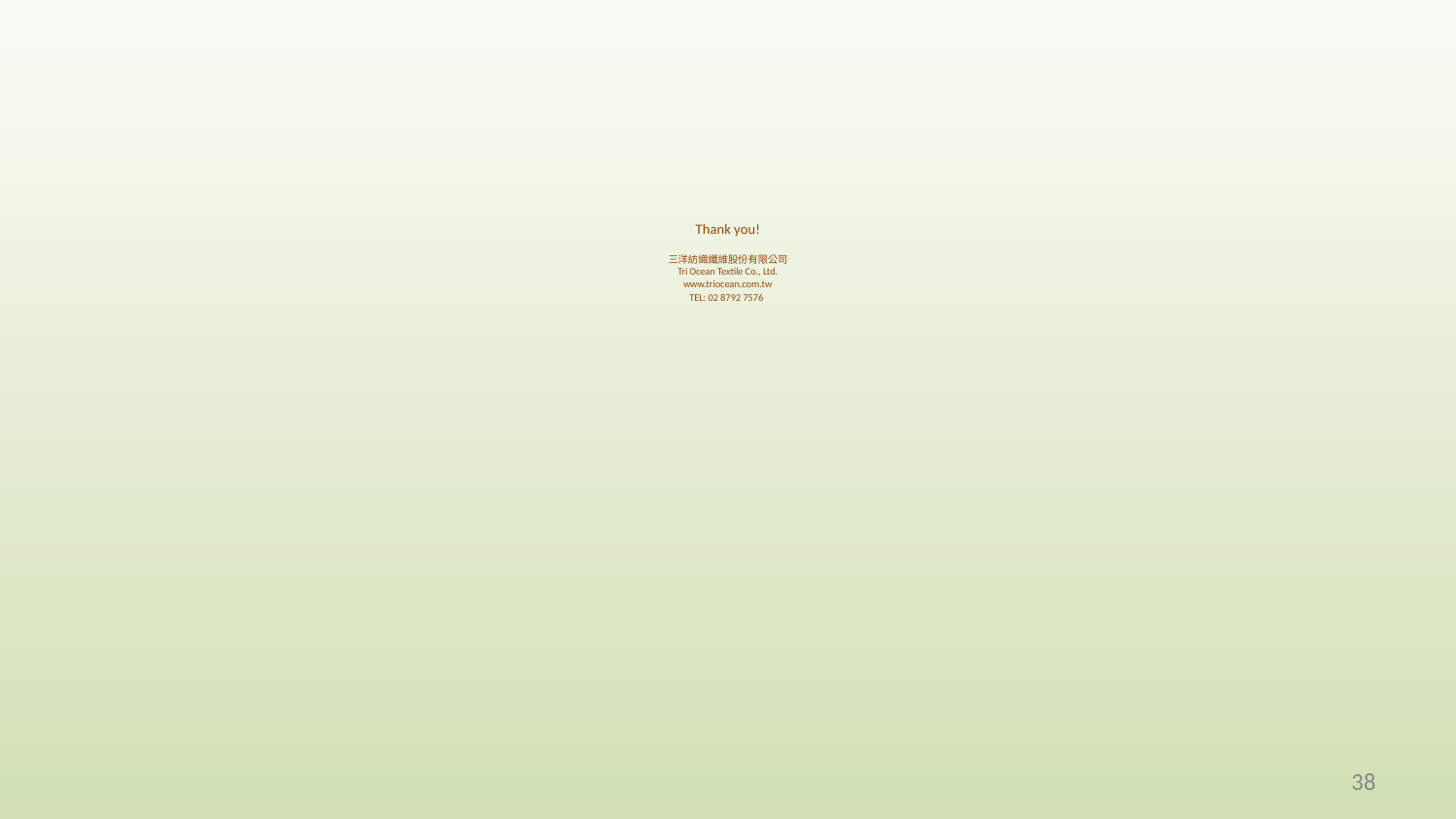

# Thank you! 三洋紡織纖維股份有限公司 Tri Ocean Textile Co., Ltd. www.triocean.com.tw TEL: 02 8792 7576
38